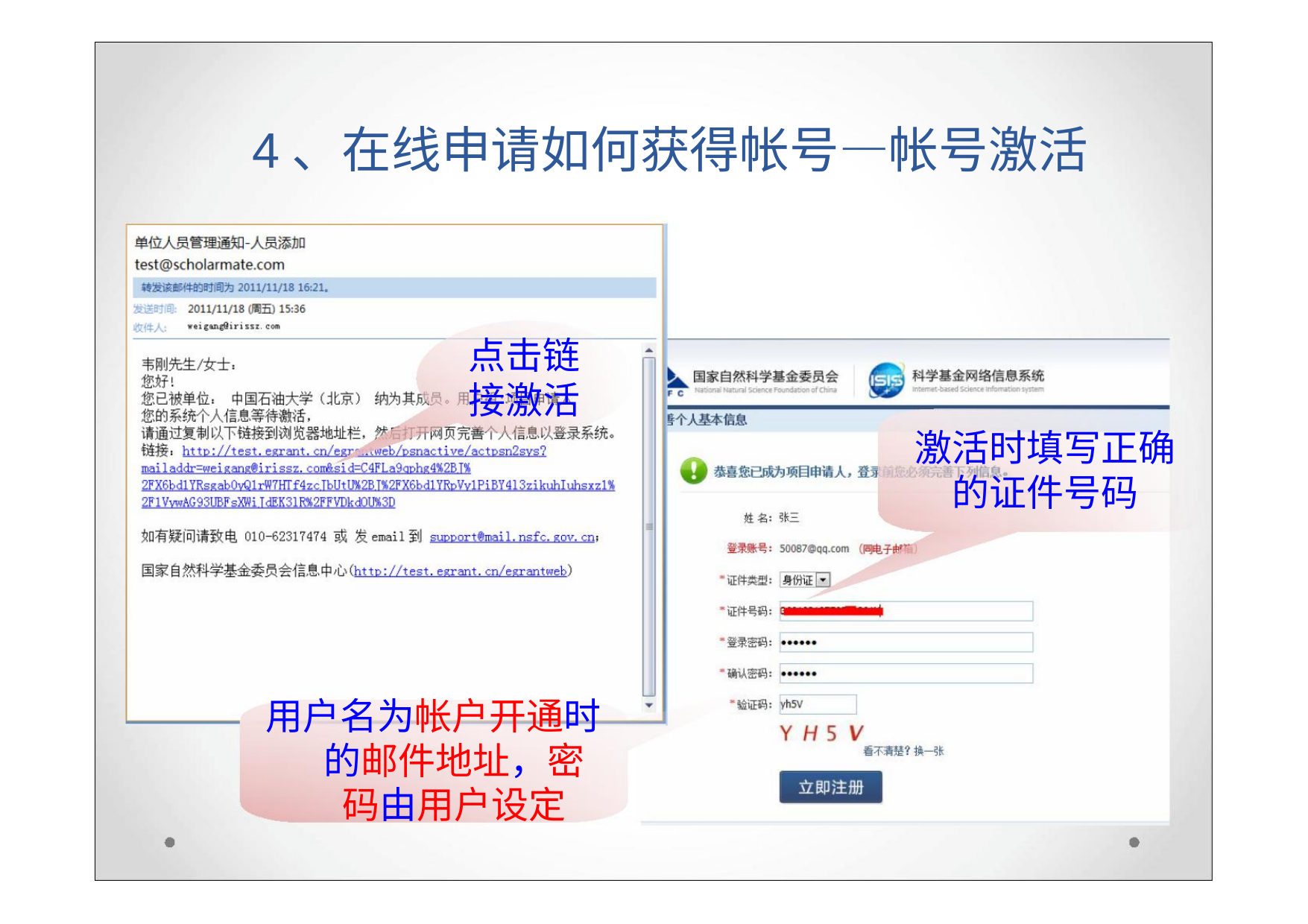

4、在线申请如何获得帐号—帐号激活
点击链
接激活
激活时填写正确
的证件号码
用户名为帐户开通时
的邮件地址，密
码由用户设定